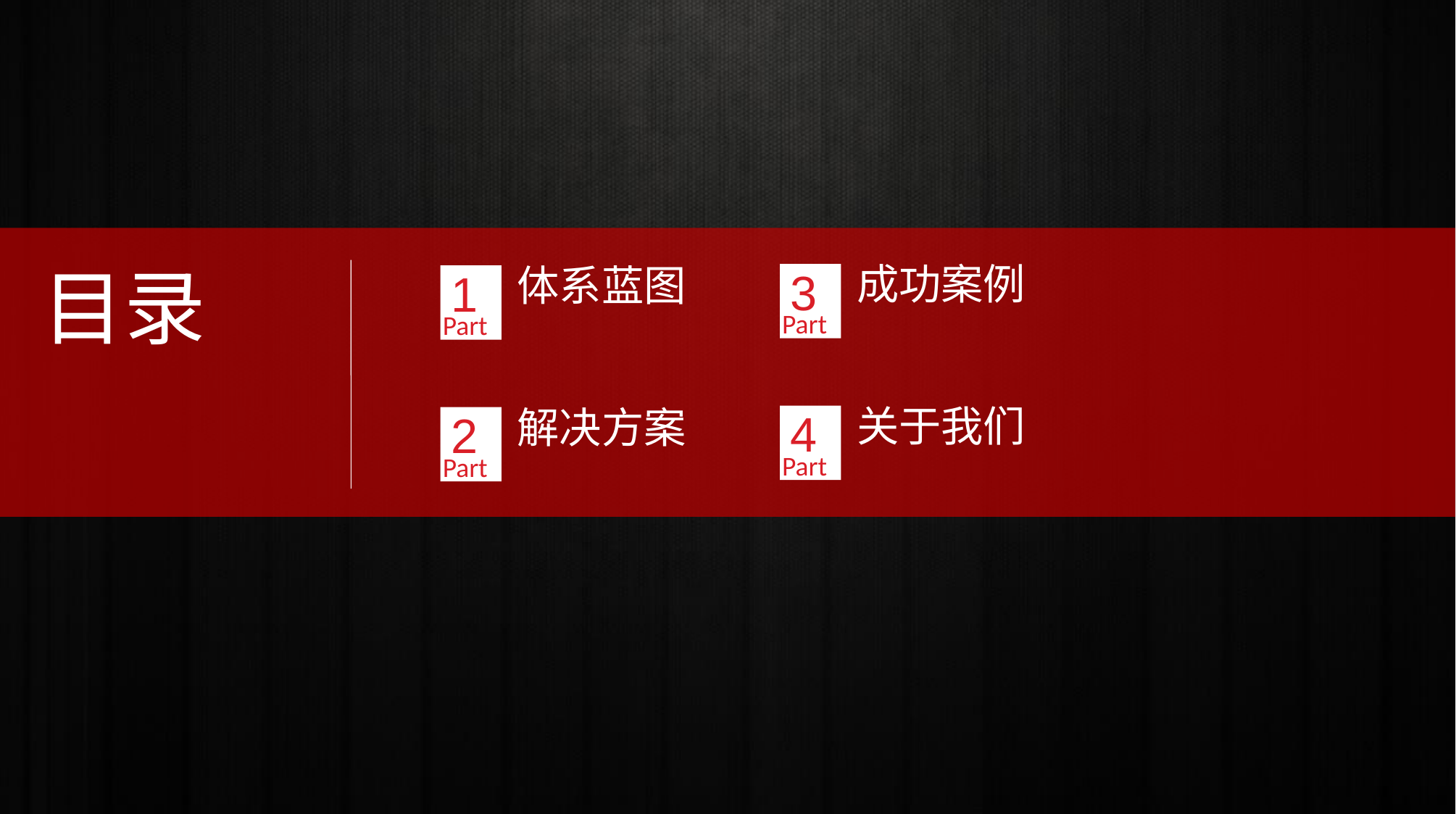

目录
成功案例
体系蓝图
3
1

Part
Part
关于我们
解决方案
4
2

Part
Part